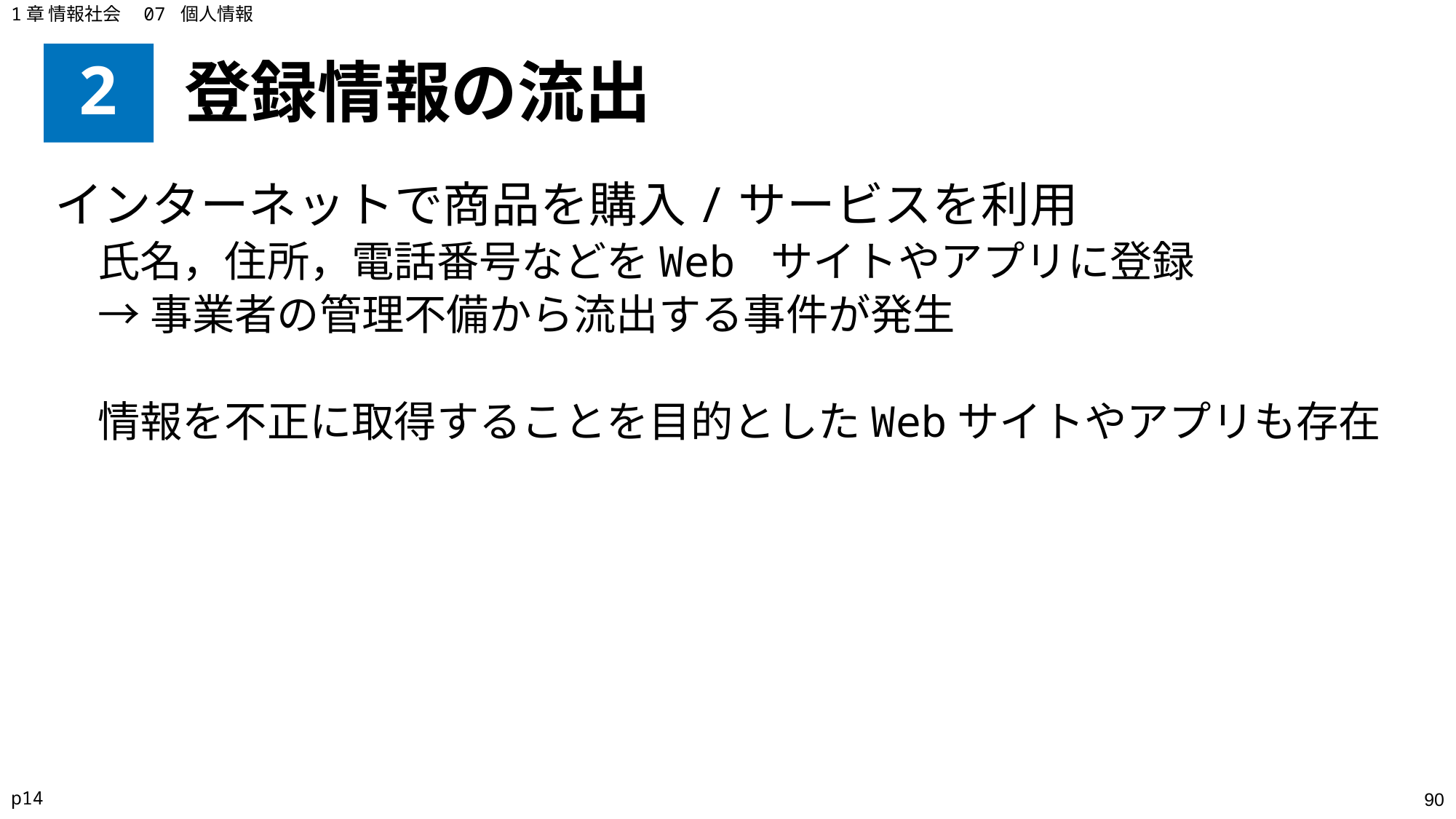

1章 情報社会　07 個人情報
# 2
登録情報の流出
インターネットで商品を購入/サービスを利用
氏名，住所，電話番号などをWeb サイトやアプリに登録
→事業者の管理不備から流出する事件が発生

情報を不正に取得することを目的としたWebサイトやアプリも存在
p14
90